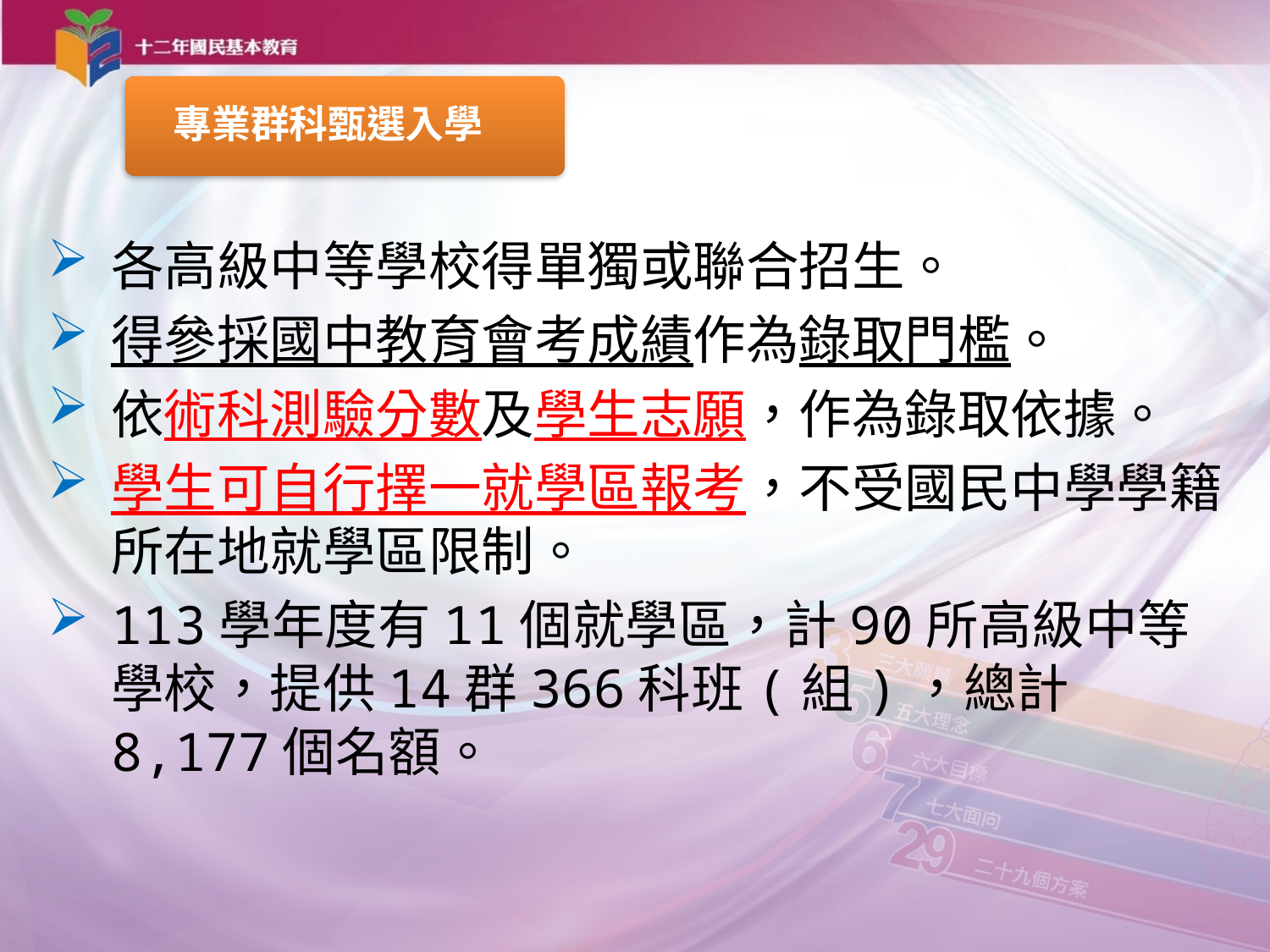

專業群科甄選入學
各高級中等學校得單獨或聯合招生。
得參採國中教育會考成績作為錄取門檻。
依術科測驗分數及學生志願，作為錄取依據。
學生可自行擇一就學區報考，不受國民中學學籍所在地就學區限制。
113學年度有11個就學區，計90所高級中等學校，提供14群366科班(組)，總計8,177個名額。